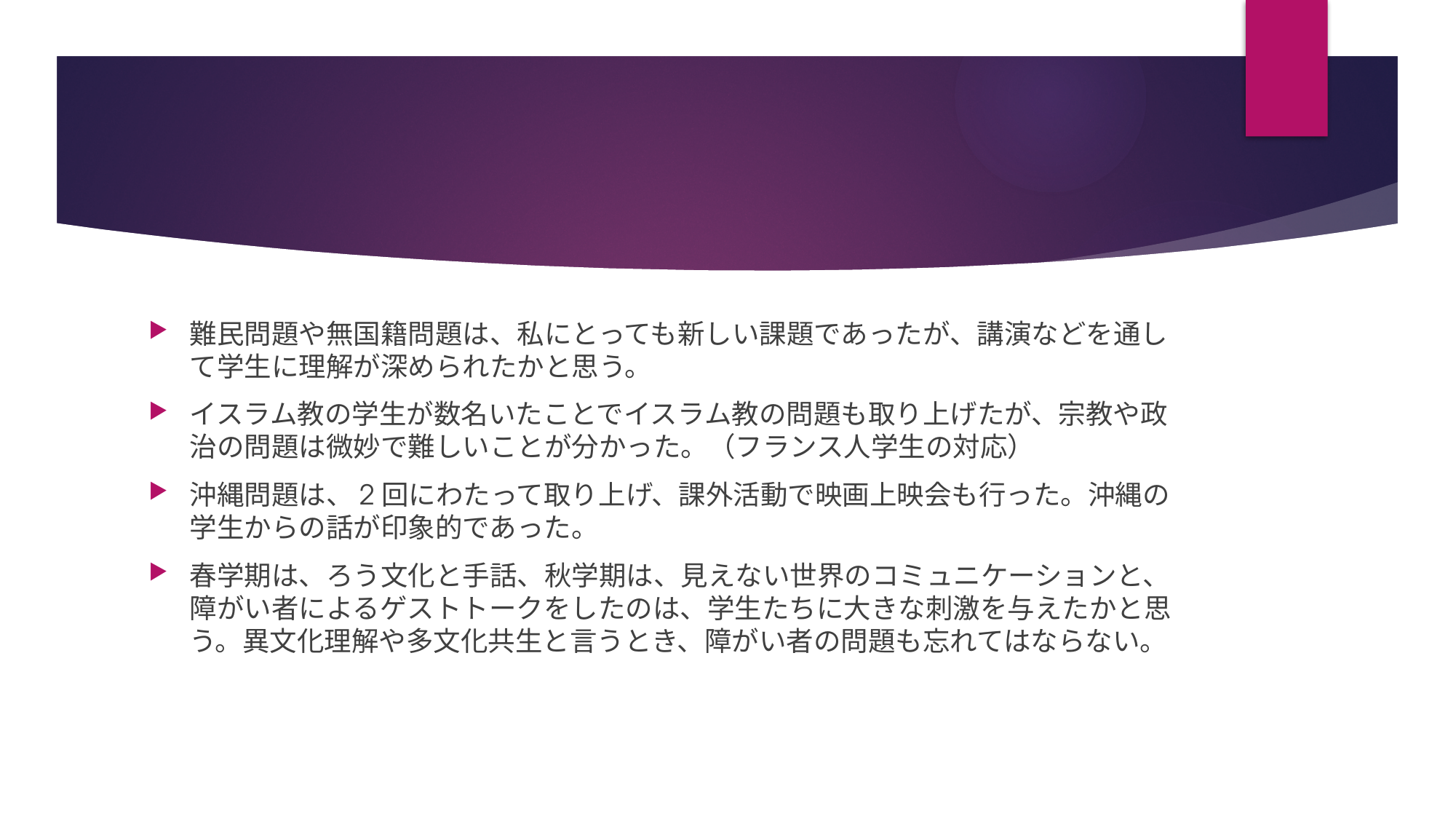

#
難民問題や無国籍問題は、私にとっても新しい課題であったが、講演などを通して学生に理解が深められたかと思う。
イスラム教の学生が数名いたことでイスラム教の問題も取り上げたが、宗教や政治の問題は微妙で難しいことが分かった。（フランス人学生の対応）
沖縄問題は、2回にわたって取り上げ、課外活動で映画上映会も行った。沖縄の学生からの話が印象的であった。
春学期は、ろう文化と手話、秋学期は、見えない世界のコミュニケーションと、障がい者によるゲストトークをしたのは、学生たちに大きな刺激を与えたかと思う。異文化理解や多文化共生と言うとき、障がい者の問題も忘れてはならない。